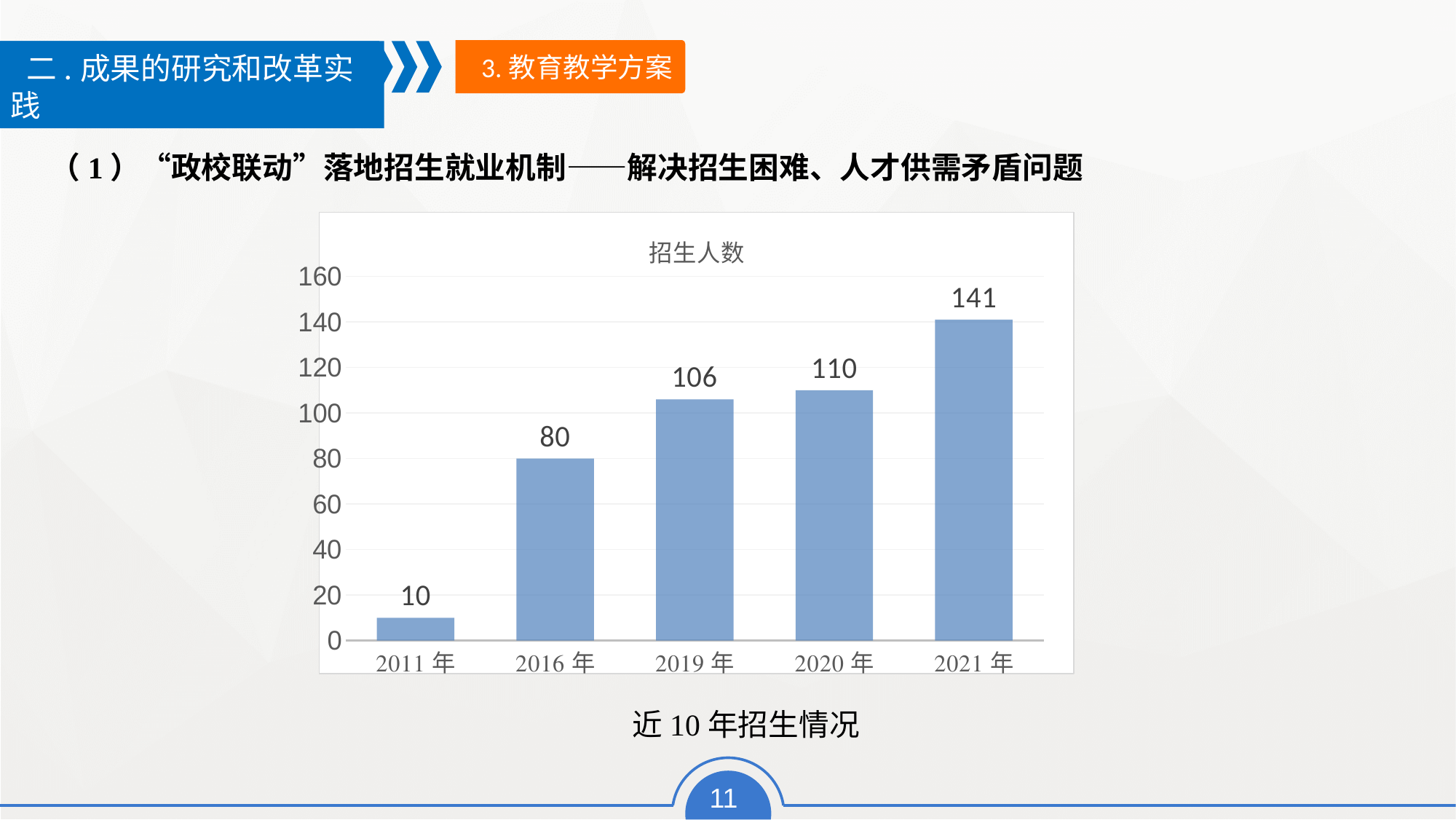

3.教育教学方案
 二.成果的研究和改革实践
（1）“政校联动”落地招生就业机制——解决招生困难、人才供需矛盾问题

### Chart: 招生人数

| Category |  |
|---|---|
| 2011年 | 10.0 |
| 2016年 | 80.0 |
| 2019年 | 106.0 |
| 2020年 | 110.0 |
| 2021年 | 141.0 |
 近10年招生情况